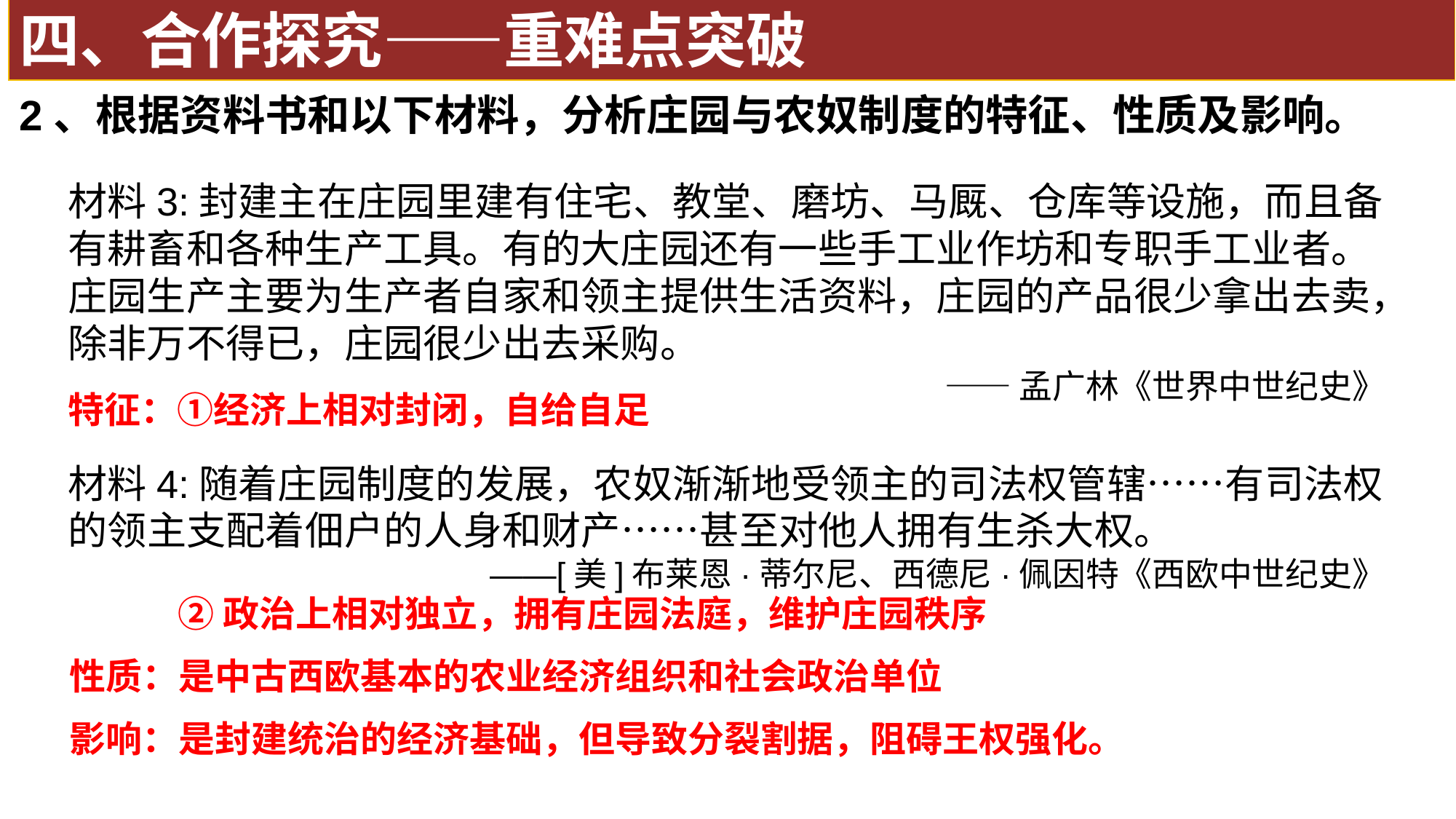

四、合作探究——重难点突破
2、根据资料书和以下材料，分析庄园与农奴制度的特征、性质及影响。
材料3:封建主在庄园里建有住宅、教堂、磨坊、马厩、仓库等设施，而且备有耕畜和各种生产工具。有的大庄园还有一些手工业作坊和专职手工业者。庄园生产主要为生产者自家和领主提供生活资料，庄园的产品很少拿出去卖，除非万不得已，庄园很少出去采购。
——孟广林《世界中世纪史》
特征：①经济上相对封闭，自给自足
材料4:随着庄园制度的发展，农奴渐渐地受领主的司法权管辖……有司法权的领主支配着佃户的人身和财产……甚至对他人拥有生杀大权。
——[美]布莱恩·蒂尔尼、西德尼·佩因特《西欧中世纪史》
②政治上相对独立，拥有庄园法庭，维护庄园秩序
性质：是中古西欧基本的农业经济组织和社会政治单位
影响：是封建统治的经济基础，但导致分裂割据，阻碍王权强化。